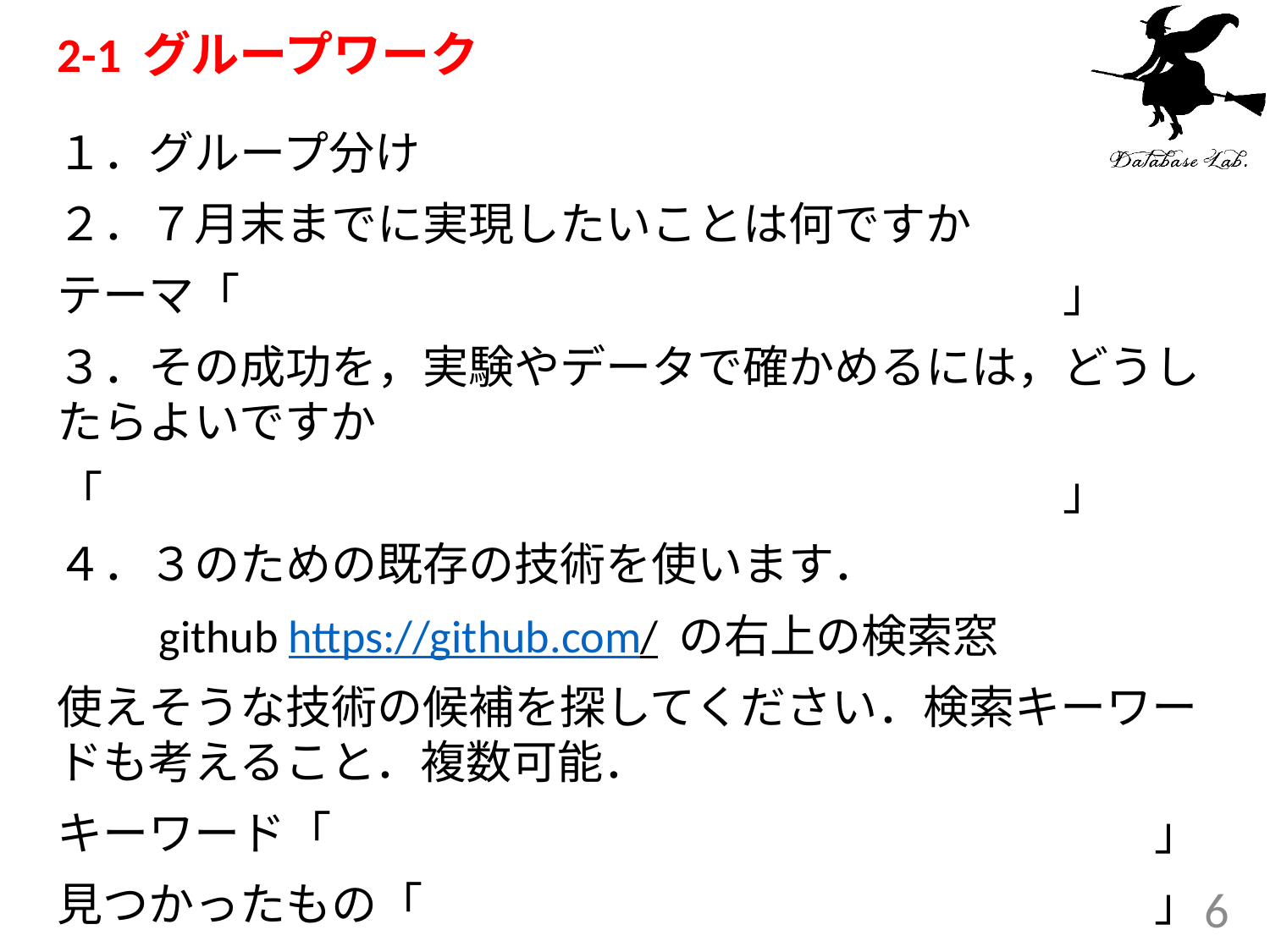

# 2-1 グループワーク
１．グループ分け
２．７月末までに実現したいことは何ですか
テーマ「　　　　　　　　　　　　　　　　　　」
３．その成功を，実験やデータで確かめるには，どうしたらよいですか
「　　　　　　　　　　　　　　　　　　　　　」
４．３のための既存の技術を使います．
　　github https://github.com/ の右上の検索窓
使えそうな技術の候補を探してください．検索キーワードも考えること．複数可能．
キーワード「　　　　　　　　　　　　　　　　　　」
見つかったもの「　　　　　　　　　　　　　　　　」
6